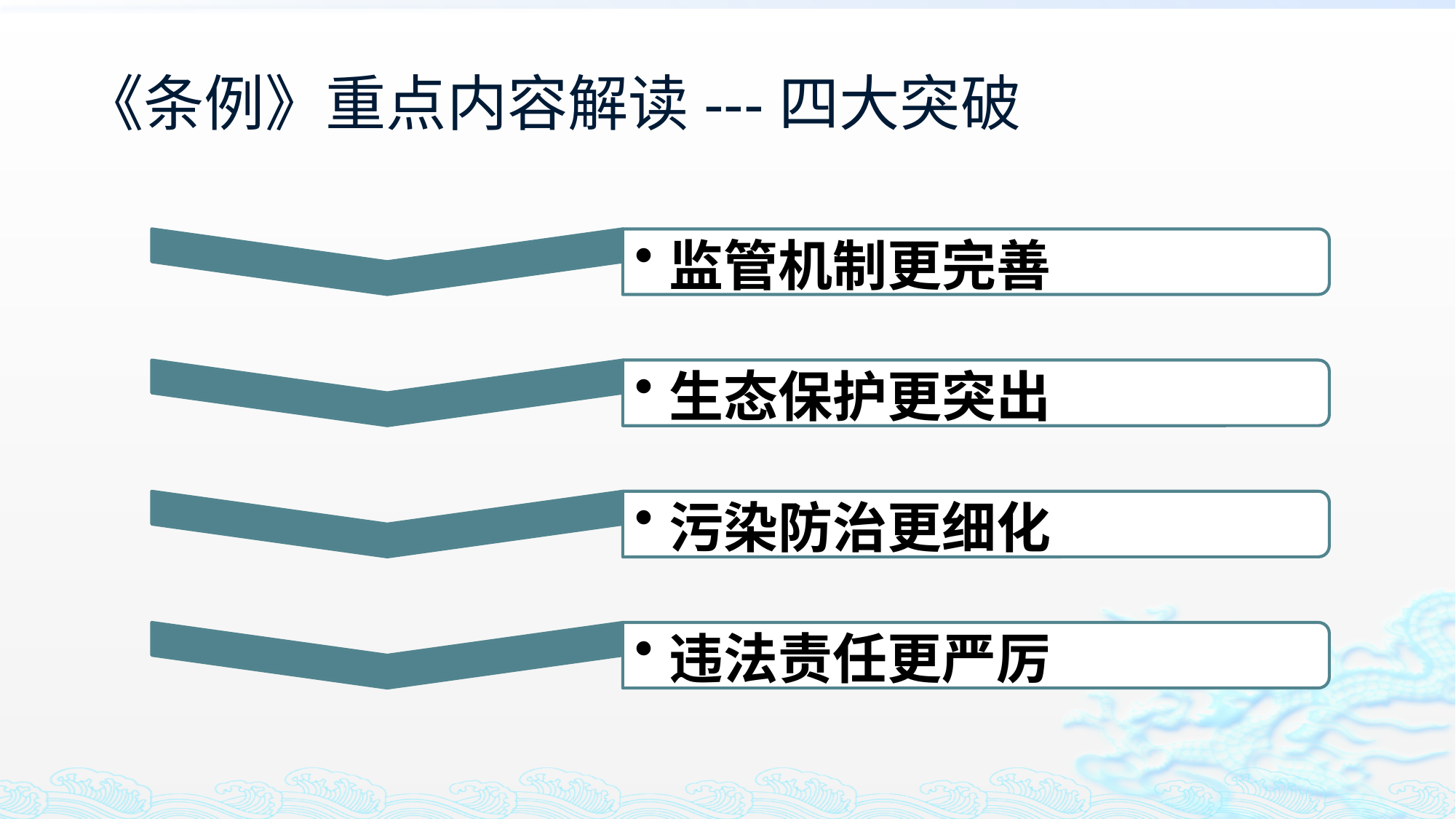

# 《条例》重点内容解读---四大突破
监管机制更完善
生态保护更突出
污染防治更细化
违法责任更严厉